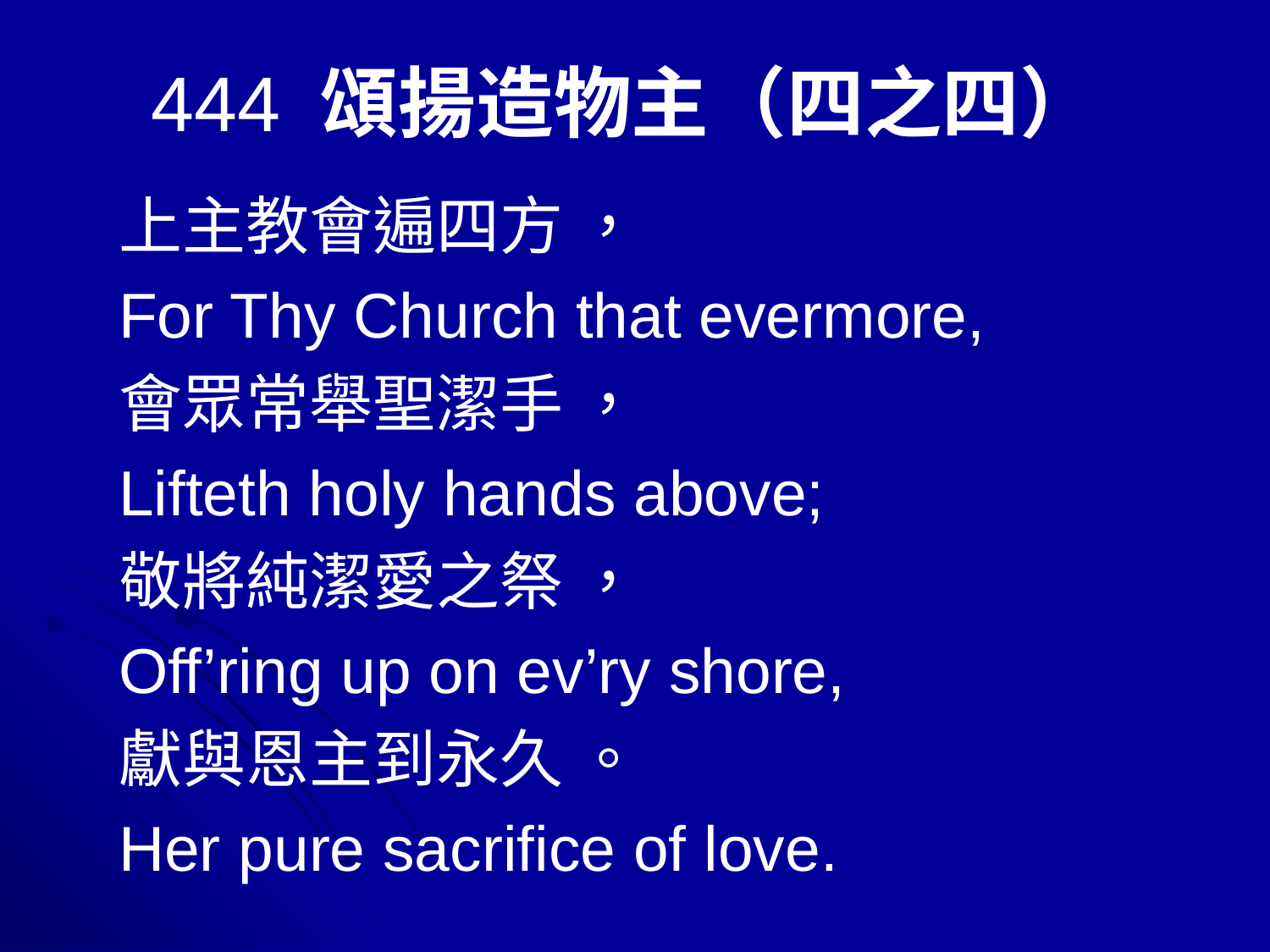

# 444 頌揚造物主（四之四）
上主教會遍四方 ，
For Thy Church that evermore,
會眾常舉聖潔手 ，
Lifteth holy hands above;
敬將純潔愛之祭 ，
Off’ring up on ev’ry shore,
獻與恩主到永久 。
Her pure sacrifice of love.